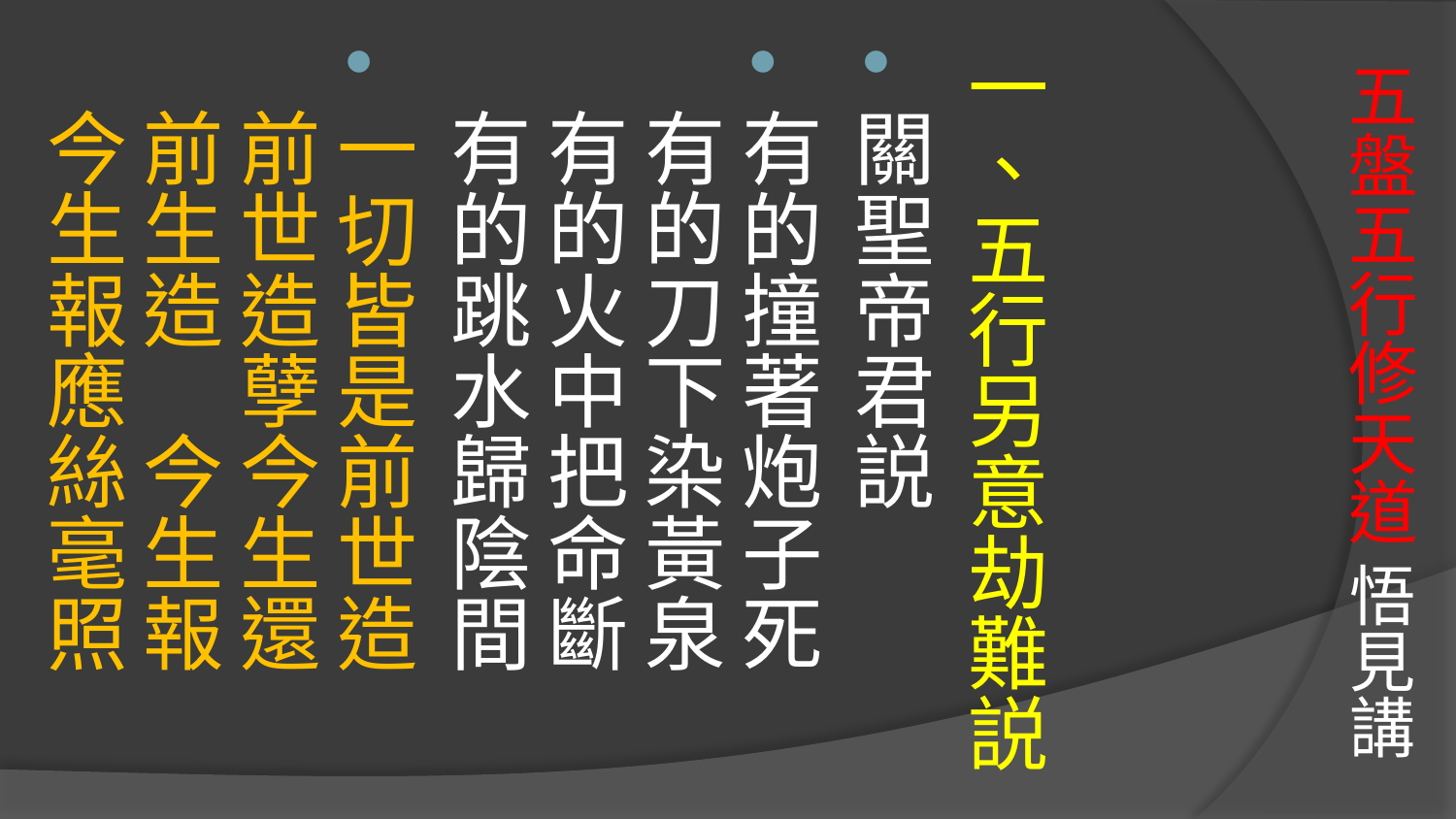

一、五行另意劫難説
關聖帝君説
有的撞著炮子死　有的刀下染黃泉　
有的火中把命斷　有的跳水歸陰間
一切皆是前世造　前世造孽今生還　
前生造　今生報　今生報應絲毫照
# 五盤五行修天道 悟見講